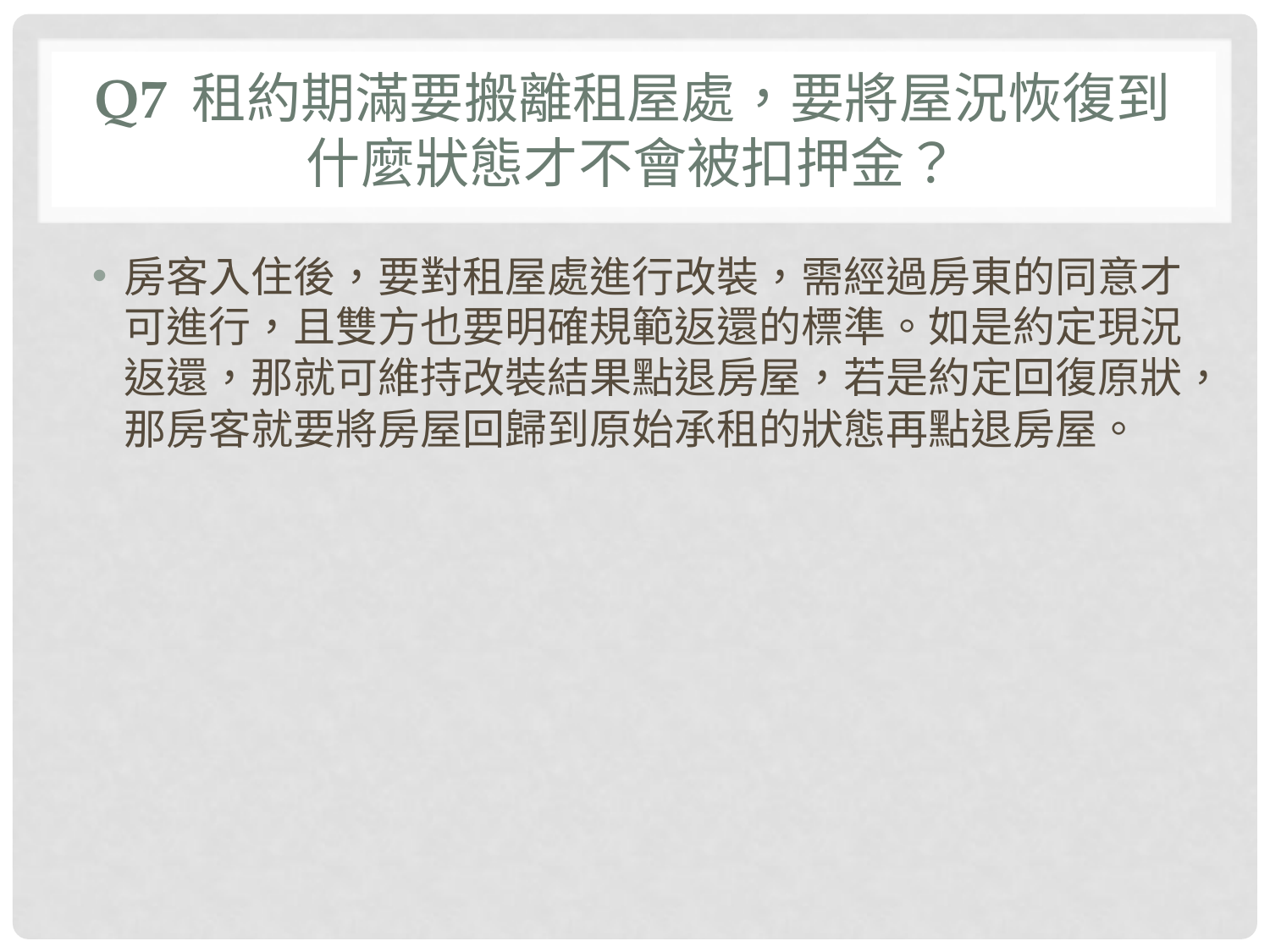

# q7 租約期滿要搬離租屋處，要將屋況恢復到什麼狀態才不會被扣押金？
房客入住後，要對租屋處進行改裝，需經過房東的同意才可進行，且雙方也要明確規範返還的標準。如是約定現況返還，那就可維持改裝結果點退房屋，若是約定回復原狀，那房客就要將房屋回歸到原始承租的狀態再點退房屋。